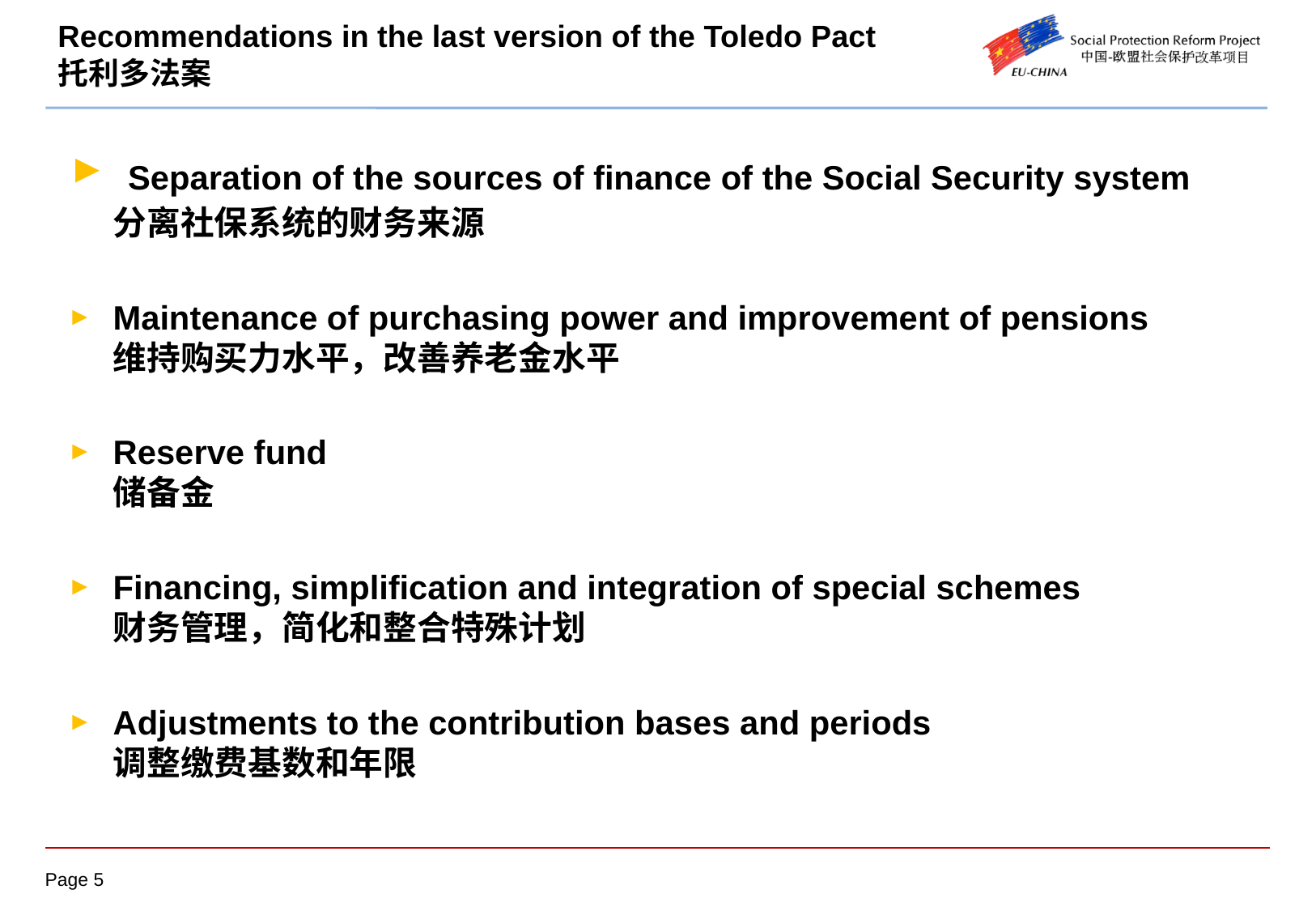

# Recommendations in the last version of the Toledo Pact 托利多法案
 Separation of the sources of finance of the Social Security system
分离社保系统的财务来源

Maintenance of purchasing power and improvement of pensions
维持购买力水平，改善养老金水平

Reserve fund
储备金

Financing, simplification and integration of special schemes
财务管理，简化和整合特殊计划

Adjustments to the contribution bases and periods
调整缴费基数和年限